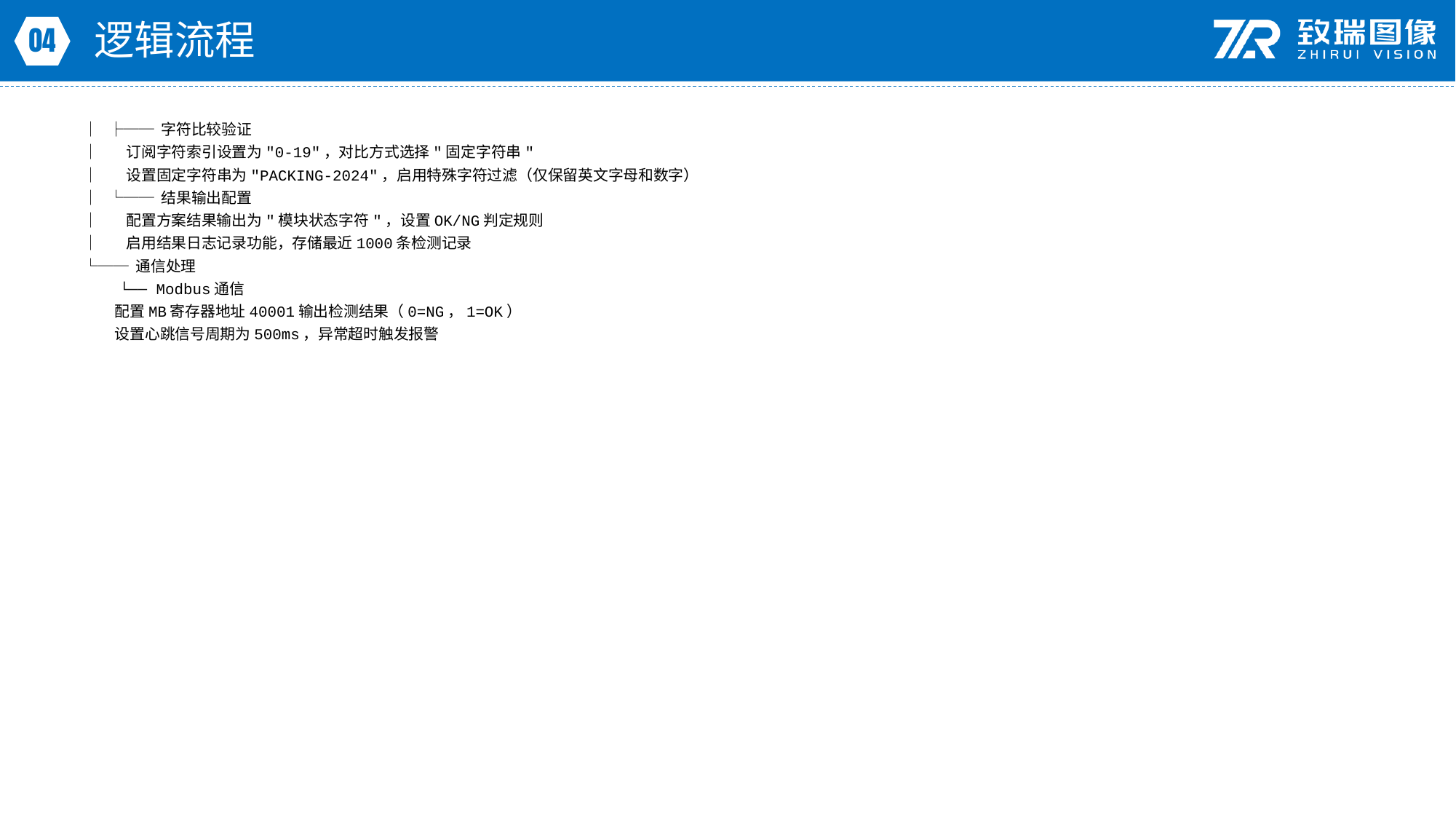

逻辑流程
04

│   ├── 字符比较验证
│       订阅字符索引设置为"0-19"，对比方式选择"固定字符串"
│       设置固定字符串为"PACKING-2024"，启用特殊字符过滤（仅保留英文字母和数字）
│   └── 结果输出配置
│       配置方案结果输出为"模块状态字符"，设置OK/NG判定规则
│       启用结果日志记录功能，存储最近1000条检测记录
└── 通信处理
    └── Modbus通信
        配置MB寄存器地址40001输出检测结果（0=NG，1=OK）
        设置心跳信号周期为500ms，异常超时触发报警